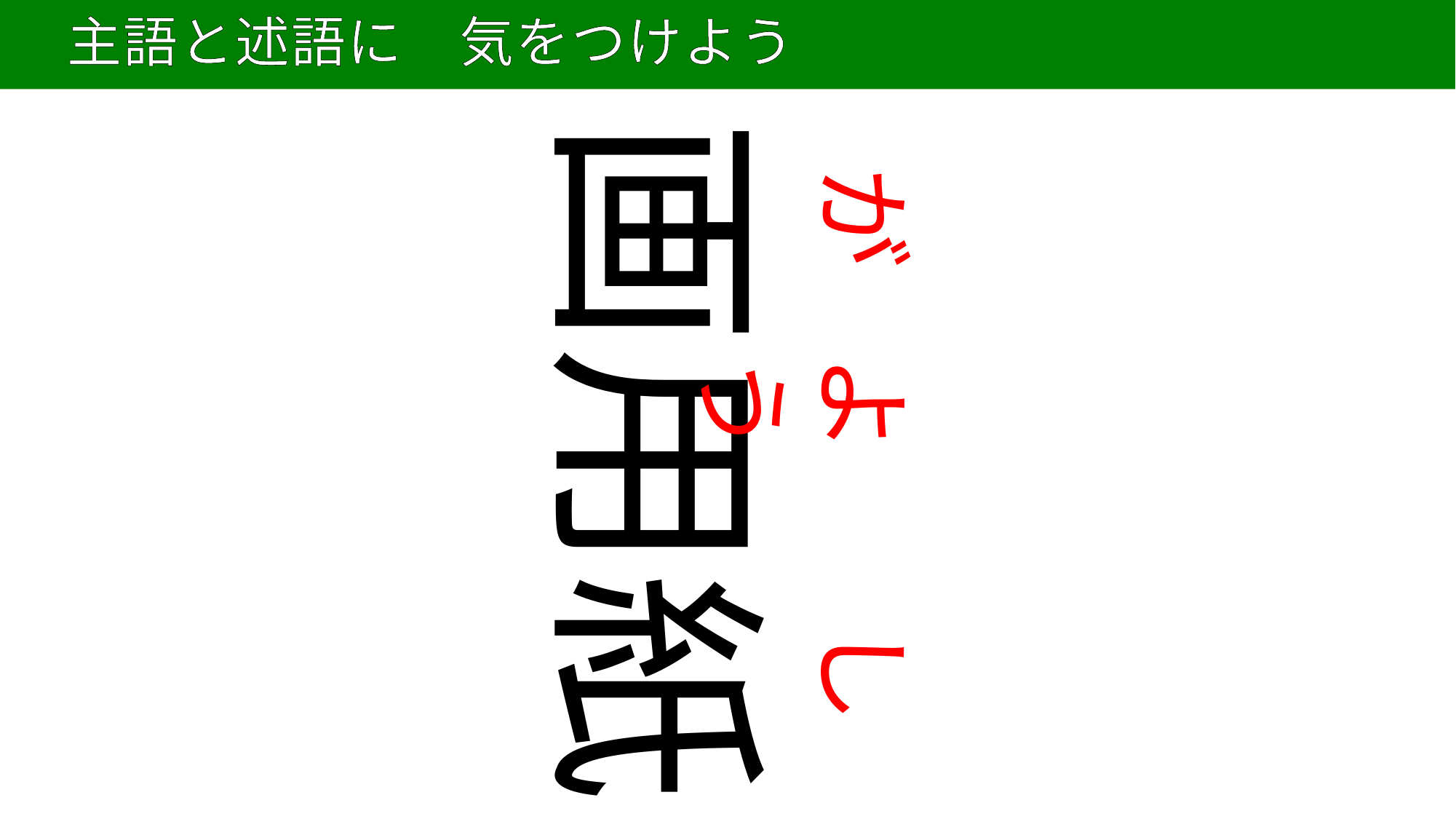

# 主語と述語に　気をつけよう
13
画用紙
が
よう
し